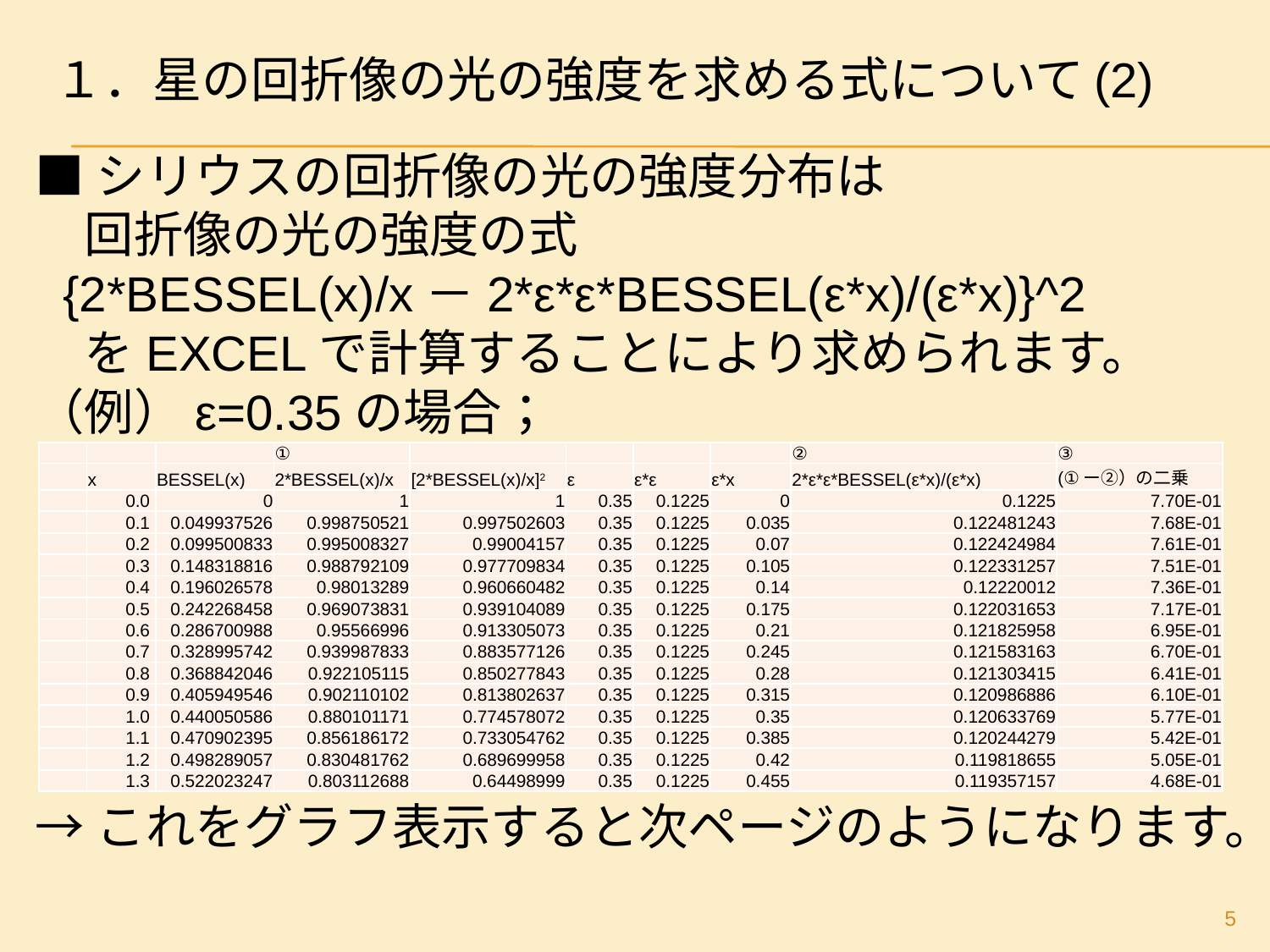

# １．星の回折像の光の強度を求める式について(2)
■シリウスの回折像の光の強度分布は
　回折像の光の強度の式
  {2*BESSEL(x)/x－2*ε*ε*BESSEL(ε*x)/(ε*x)}^2
　をEXCELで計算することにより求められます。
（例）ε=0.35の場合；

→これをグラフ表示すると次ページのようになります。
|  |  |  | ① |  |  |  |  | ② | ③ |
| --- | --- | --- | --- | --- | --- | --- | --- | --- | --- |
|  | x | BESSEL(x) | 2\*BESSEL(x)/x | [2\*BESSEL(x)/x]2 | ε | ε\*ε | ε\*x | 2\*ε\*ε\*BESSEL(ε\*x)/(ε\*x) | (①ー②）の二乗 |
|  | 0.0 | 0 | 1 | 1 | 0.35 | 0.1225 | 0 | 0.1225 | 7.70E-01 |
|  | 0.1 | 0.049937526 | 0.998750521 | 0.997502603 | 0.35 | 0.1225 | 0.035 | 0.122481243 | 7.68E-01 |
|  | 0.2 | 0.099500833 | 0.995008327 | 0.99004157 | 0.35 | 0.1225 | 0.07 | 0.122424984 | 7.61E-01 |
|  | 0.3 | 0.148318816 | 0.988792109 | 0.977709834 | 0.35 | 0.1225 | 0.105 | 0.122331257 | 7.51E-01 |
|  | 0.4 | 0.196026578 | 0.98013289 | 0.960660482 | 0.35 | 0.1225 | 0.14 | 0.12220012 | 7.36E-01 |
|  | 0.5 | 0.242268458 | 0.969073831 | 0.939104089 | 0.35 | 0.1225 | 0.175 | 0.122031653 | 7.17E-01 |
|  | 0.6 | 0.286700988 | 0.95566996 | 0.913305073 | 0.35 | 0.1225 | 0.21 | 0.121825958 | 6.95E-01 |
|  | 0.7 | 0.328995742 | 0.939987833 | 0.883577126 | 0.35 | 0.1225 | 0.245 | 0.121583163 | 6.70E-01 |
|  | 0.8 | 0.368842046 | 0.922105115 | 0.850277843 | 0.35 | 0.1225 | 0.28 | 0.121303415 | 6.41E-01 |
|  | 0.9 | 0.405949546 | 0.902110102 | 0.813802637 | 0.35 | 0.1225 | 0.315 | 0.120986886 | 6.10E-01 |
|  | 1.0 | 0.440050586 | 0.880101171 | 0.774578072 | 0.35 | 0.1225 | 0.35 | 0.120633769 | 5.77E-01 |
|  | 1.1 | 0.470902395 | 0.856186172 | 0.733054762 | 0.35 | 0.1225 | 0.385 | 0.120244279 | 5.42E-01 |
|  | 1.2 | 0.498289057 | 0.830481762 | 0.689699958 | 0.35 | 0.1225 | 0.42 | 0.119818655 | 5.05E-01 |
|  | 1.3 | 0.522023247 | 0.803112688 | 0.64498999 | 0.35 | 0.1225 | 0.455 | 0.119357157 | 4.68E-01 |
5